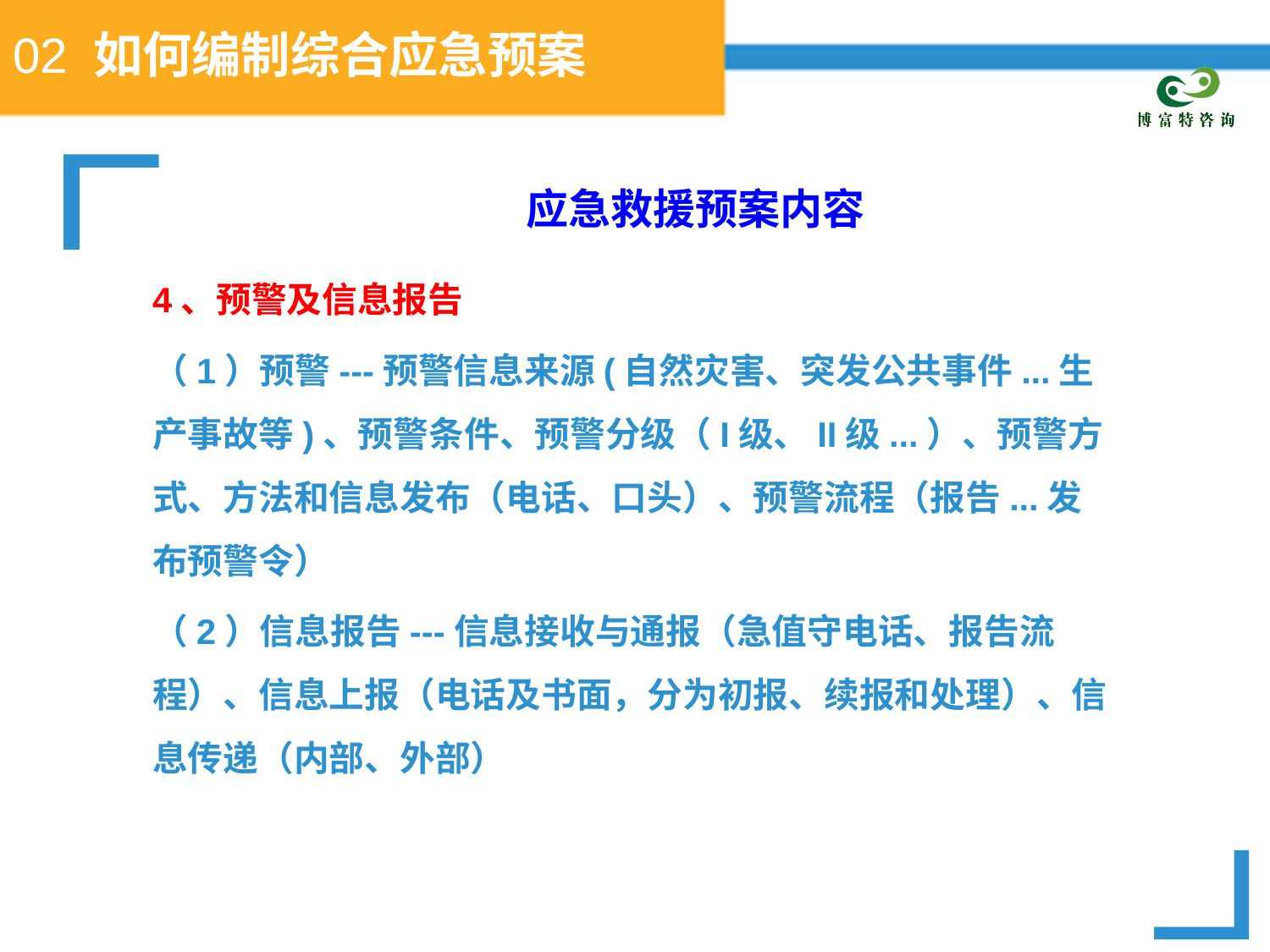

# 02 如何编制综合应急预案

应急救援预案内容
4、预警及信息报告
（1）预警---预警信息来源(自然灾害、突发公共事件...生产事故等)、预警条件、预警分级（I级、II级...）、预警方式、方法和信息发布（电话、口头）、预警流程（报告...发布预警令）
（2）信息报告---信息接收与通报（急值守电话、报告流程）、信息上报（电话及书面，分为初报、续报和处理）、信息传递（内部、外部）